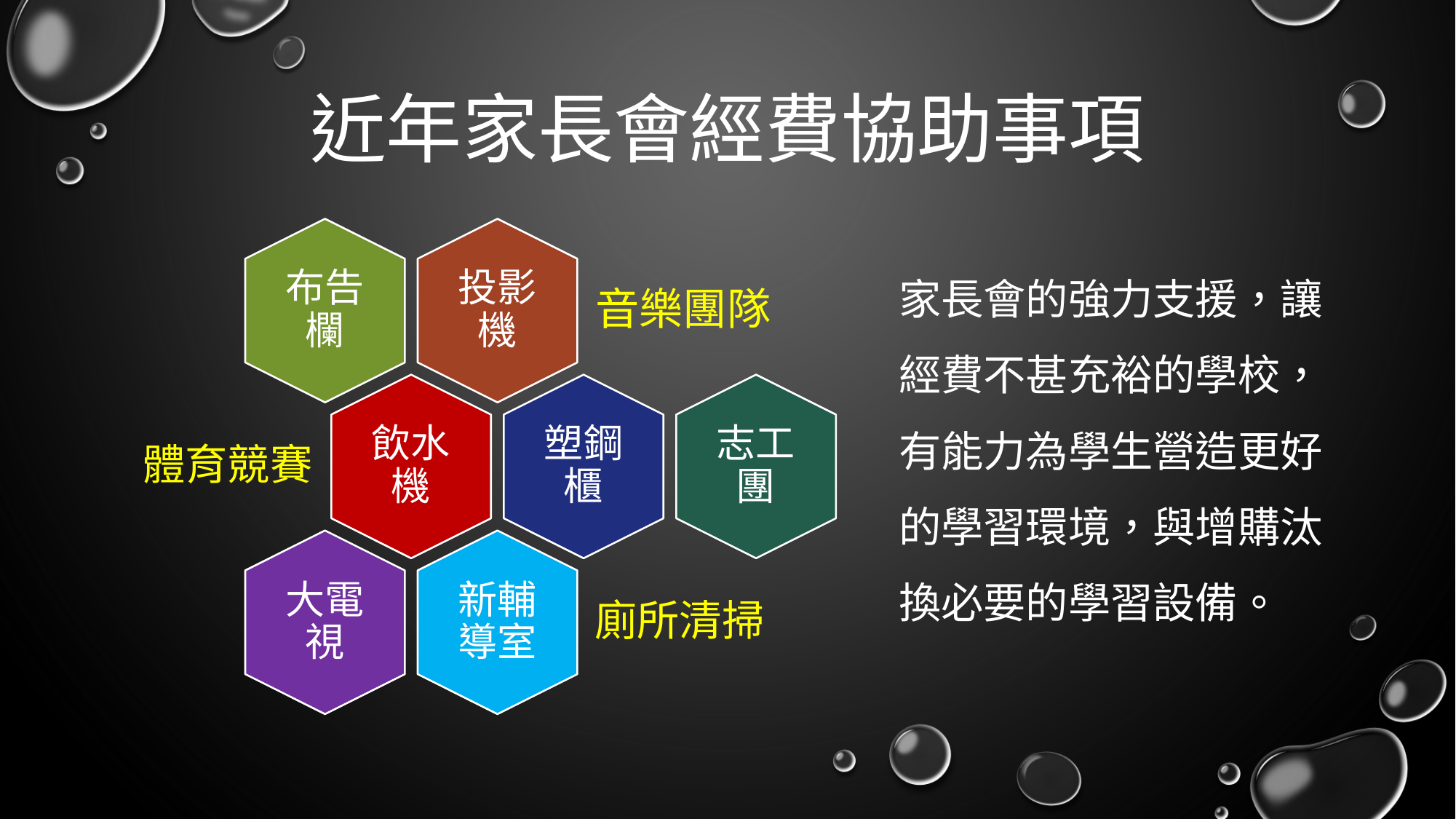

# 近年家長會經費協助事項
投影機
音樂團隊
布告欄
飲水機
體育競賽
塑鋼櫃
新輔導室
廁所清掃
大電視
家長會的強力支援，讓經費不甚充裕的學校，有能力為學生營造更好的學習環境，與增購汰換必要的學習設備。

志工團